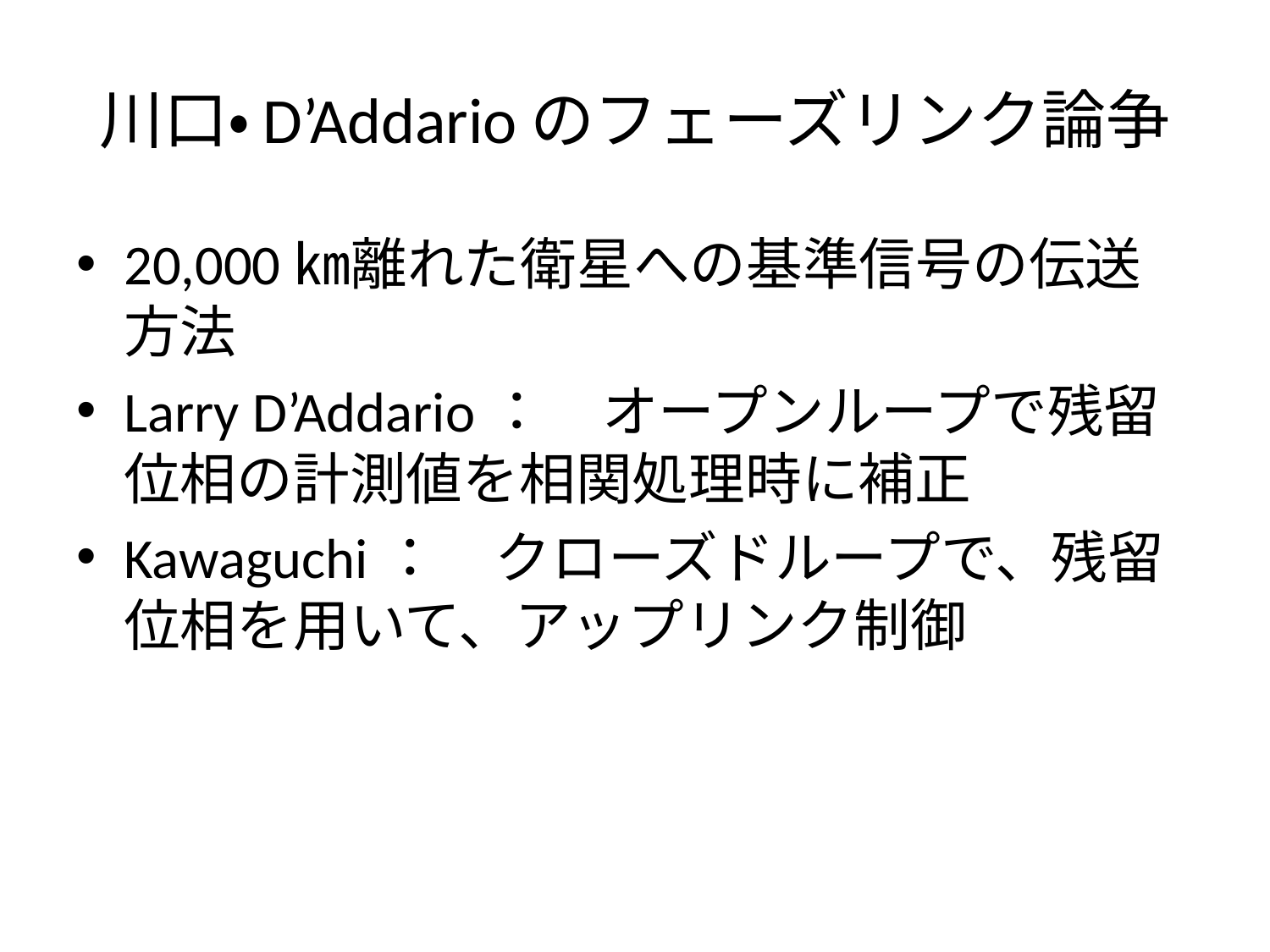

# 川口・D’Addarioのフェーズリンク論争
20,000㎞離れた衛星への基準信号の伝送方法
Larry D’Addario：　オープンループで残留位相の計測値を相関処理時に補正
Kawaguchi：　クローズドループで、残留位相を用いて、アップリンク制御